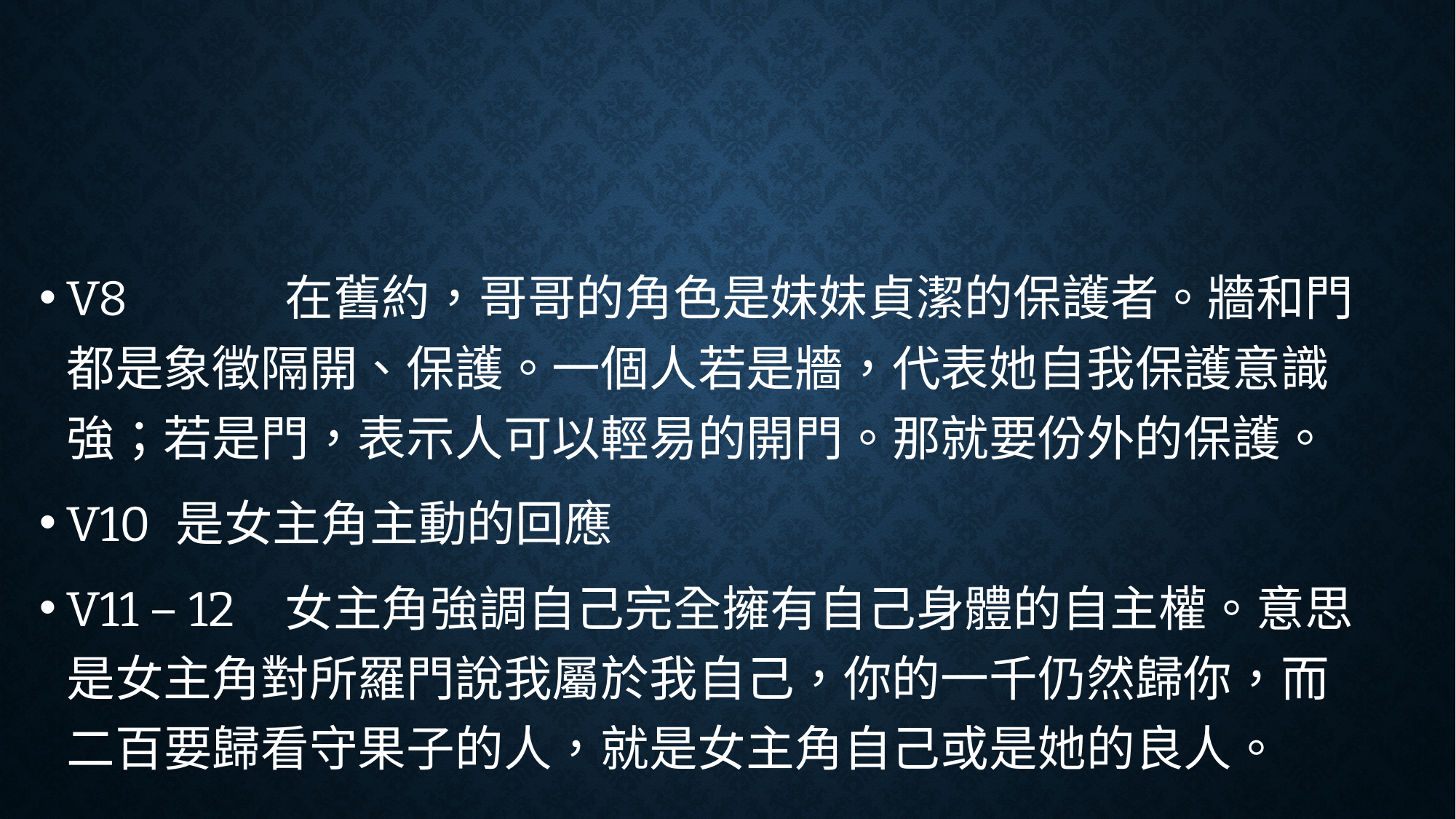

#
V8		在舊約，哥哥的角色是妹妹貞潔的保護者。牆和門都是象徵隔開、保護。一個人若是牆，代表她自我保護意識強；若是門，表示人可以輕易的開門。那就要份外的保護。
V10	是女主角主動的回應
V11 – 12	女主角強調自己完全擁有自己身體的自主權。意思是女主角對所羅門說我屬於我自己，你的一千仍然歸你，而二百要歸看守果子的人，就是女主角自己或是她的良人。